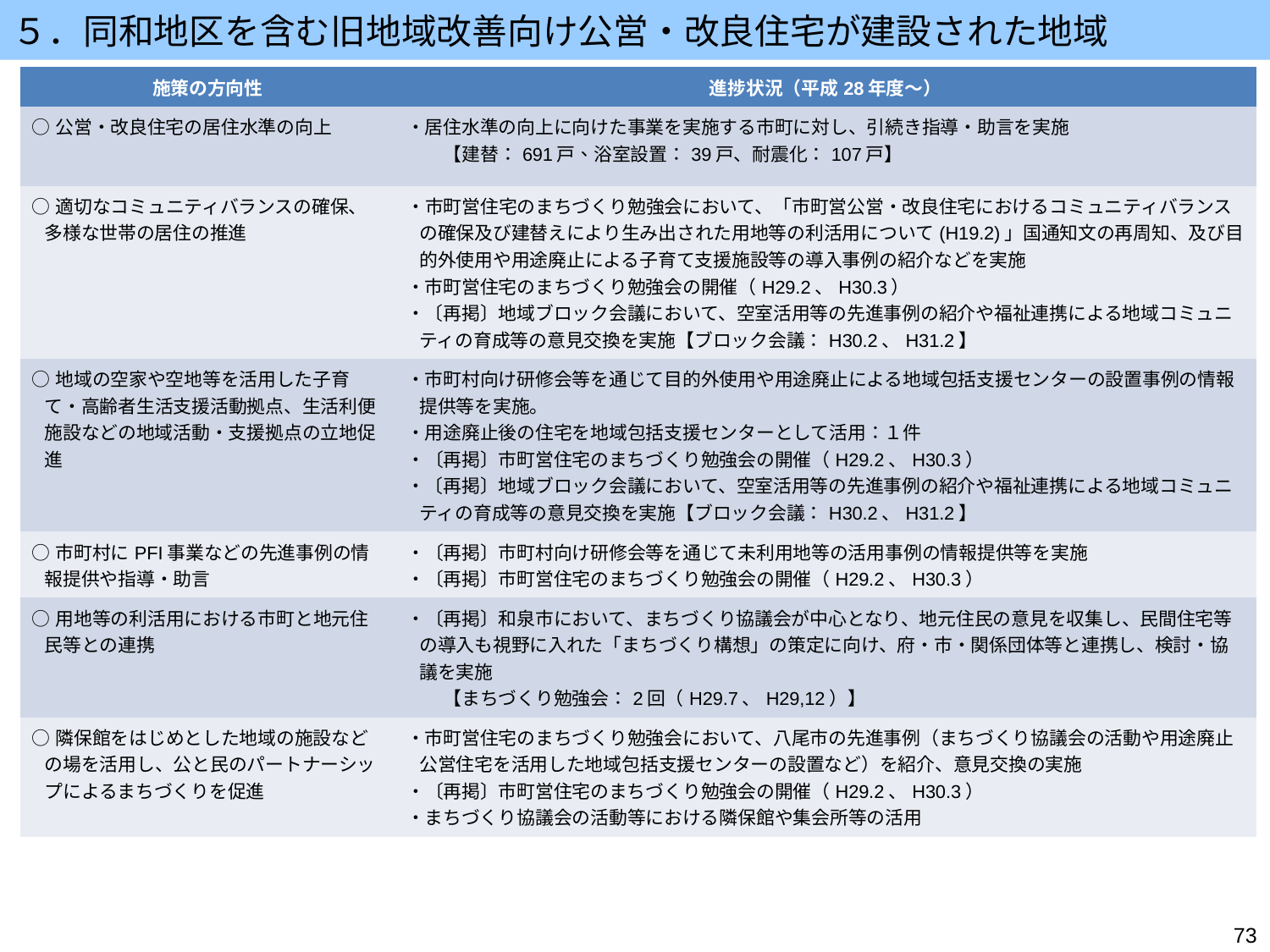

５．同和地区を含む旧地域改善向け公営・改良住宅が建設された地域
| 施策の方向性 | 進捗状況（平成28年度～） |
| --- | --- |
| ○公営・改良住宅の居住水準の向上 | ・居住水準の向上に向けた事業を実施する市町に対し、引続き指導・助言を実施 　　【建替：691戸、浴室設置：39戸、耐震化：107戸】 |
| ○適切なコミュニティバランスの確保、多様な世帯の居住の推進 | ・市町営住宅のまちづくり勉強会において、「市町営公営・改良住宅におけるコミュニティバランスの確保及び建替えにより生み出された用地等の利活用について(H19.2)」国通知文の再周知、及び目的外使用や用途廃止による子育て支援施設等の導入事例の紹介などを実施 ・市町営住宅のまちづくり勉強会の開催（H29.2、H30.3） ・〔再掲〕地域ブロック会議において、空室活用等の先進事例の紹介や福祉連携による地域コミュニティの育成等の意見交換を実施【ブロック会議：H30.2、H31.2】 |
| ○地域の空家や空地等を活用した子育て・高齢者生活支援活動拠点、生活利便施設などの地域活動・支援拠点の立地促進 | ・市町村向け研修会等を通じて目的外使用や用途廃止による地域包括支援センターの設置事例の情報提供等を実施。 ・用途廃止後の住宅を地域包括支援センターとして活用：１件 ・〔再掲〕市町営住宅のまちづくり勉強会の開催（H29.2、H30.3） ・〔再掲〕地域ブロック会議において、空室活用等の先進事例の紹介や福祉連携による地域コミュニティの育成等の意見交換を実施【ブロック会議：H30.2、H31.2】 |
| ○市町村にPFI事業などの先進事例の情報提供や指導・助言 | ・〔再掲〕市町村向け研修会等を通じて未利用地等の活用事例の情報提供等を実施 ・〔再掲〕市町営住宅のまちづくり勉強会の開催（H29.2、H30.3） |
| ○用地等の利活用における市町と地元住民等との連携 | ・〔再掲〕和泉市において、まちづくり協議会が中心となり、地元住民の意見を収集し、民間住宅等の導入も視野に入れた「まちづくり構想」の策定に向け、府・市・関係団体等と連携し、検討・協議を実施 　　【まちづくり勉強会：2回（H29.7、H29,12）】 |
| ○隣保館をはじめとした地域の施設などの場を活用し、公と民のパートナーシップによるまちづくりを促進 | ・市町営住宅のまちづくり勉強会において、八尾市の先進事例（まちづくり協議会の活動や用途廃止公営住宅を活用した地域包括支援センターの設置など）を紹介、意見交換の実施 ・〔再掲〕市町営住宅のまちづくり勉強会の開催（H29.2、H30.3） ・まちづくり協議会の活動等における隣保館や集会所等の活用 |
73